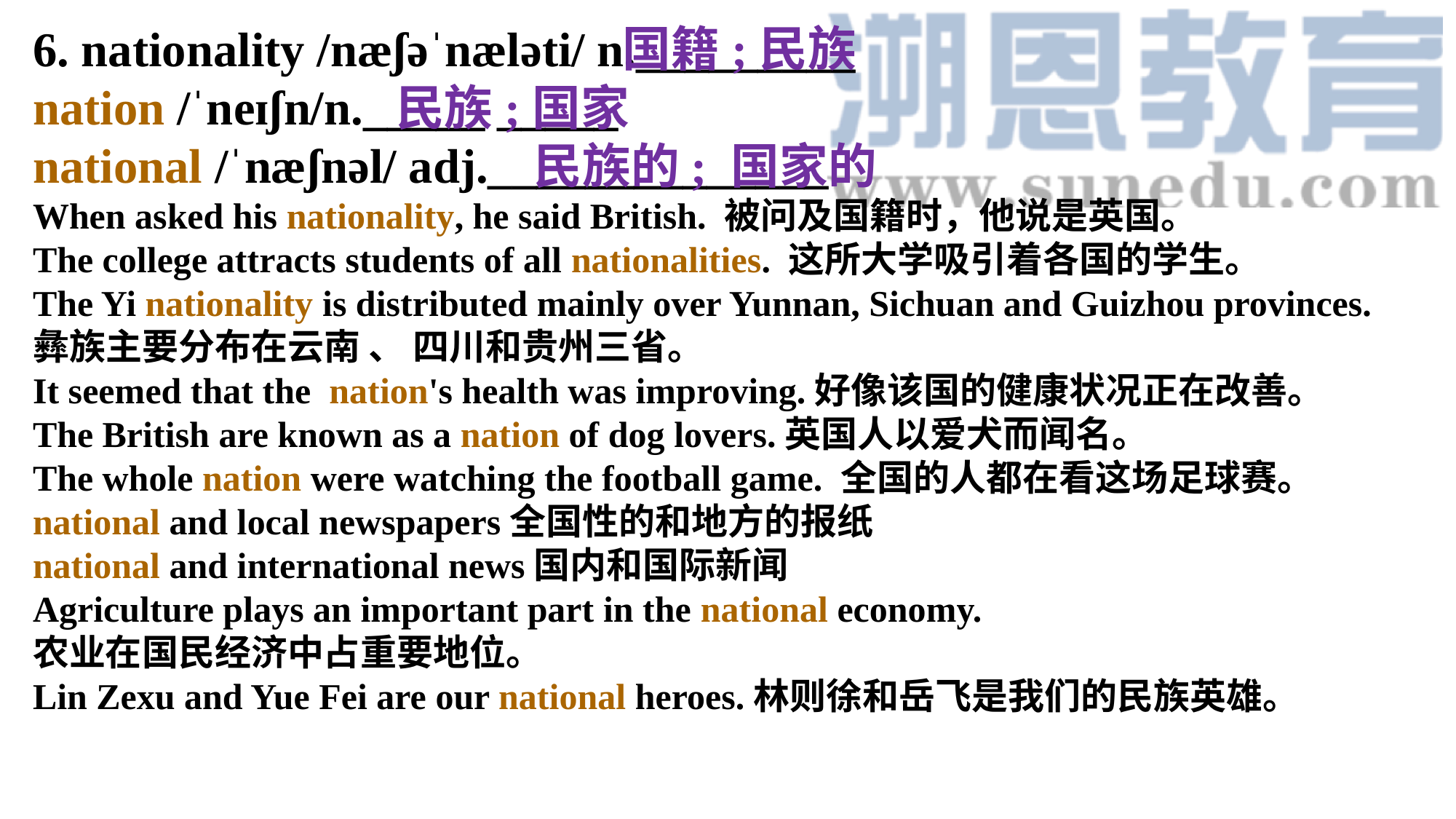

6. nationality /næʃəˈnæləti/ n._________
nation /ˈneɪʃn/n._____ _____
national /ˈnæʃnəl/ adj.______________
When asked his nationality, he said British. 被问及国籍时，他说是英国。
The college attracts students of all nationalities. 这所大学吸引着各国的学生。
The Yi nationality is distributed mainly over Yunnan, Sichuan and Guizhou provinces.
彝族主要分布在云南 、 四川和贵州三省。
It seemed that the  nation's health was improving.好像该国的健康状况正在改善。
The British are known as a nation of dog lovers.英国人以爱犬而闻名。
The whole nation were watching the football game. 全国的人都在看这场足球赛。
national and local newspapers全国性的和地方的报纸
national and international news国内和国际新闻
Agriculture plays an important part in the national economy.
农业在国民经济中占重要地位。
Lin Zexu and Yue Fei are our national heroes.林则徐和岳飞是我们的民族英雄。
国籍;民族
 民族;国家
 民族的; 国家的